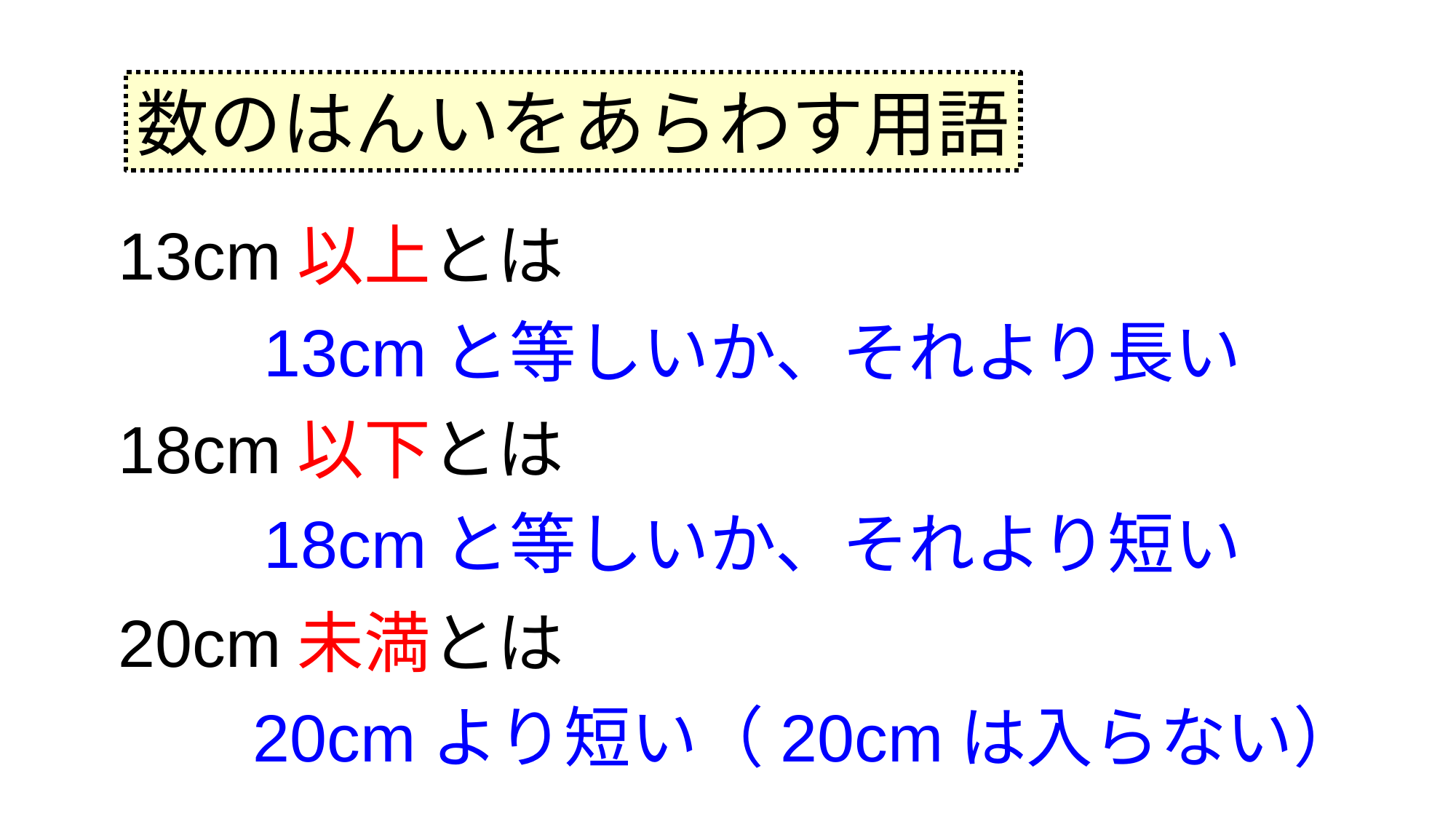

数のはんいをあらわす用語
13cm以上とは
13cmと等しいか、それより長い
18cm以下とは
18cmと等しいか、それより短い
20cm未満とは
20cmより短い（20cmは入らない）